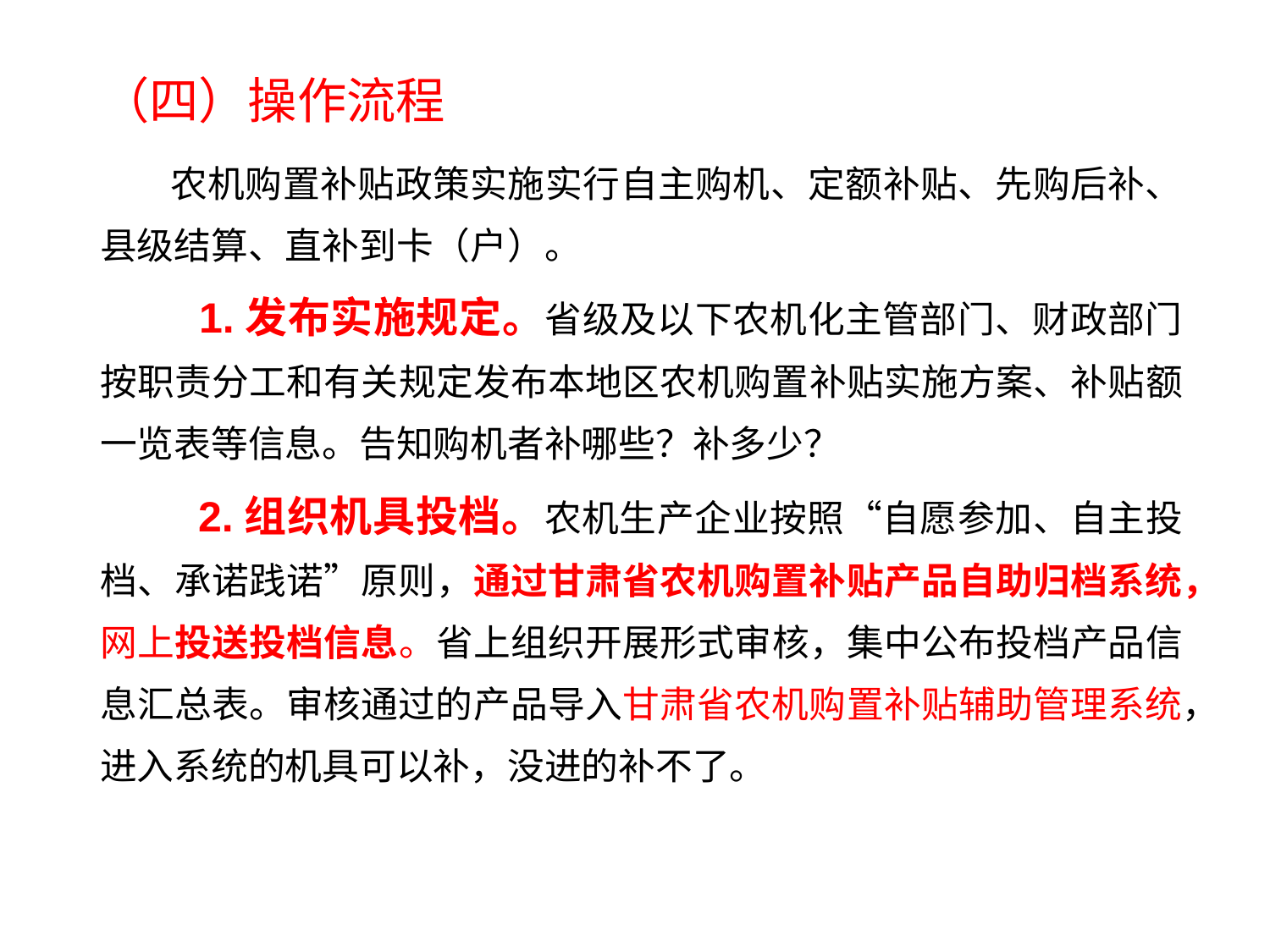

（四）操作流程
       农机购置补贴政策实施实行自主购机、定额补贴、先购后补、县级结算、直补到卡（户）。
        1.发布实施规定。省级及以下农机化主管部门、财政部门按职责分工和有关规定发布本地区农机购置补贴实施方案、补贴额一览表等信息。告知购机者补哪些？补多少？
         2.组织机具投档。农机生产企业按照“自愿参加、自主投档、承诺践诺”原则，通过甘肃省农机购置补贴产品自助归档系统，网上投送投档信息。省上组织开展形式审核，集中公布投档产品信息汇总表。审核通过的产品导入甘肃省农机购置补贴辅助管理系统，进入系统的机具可以补，没进的补不了。